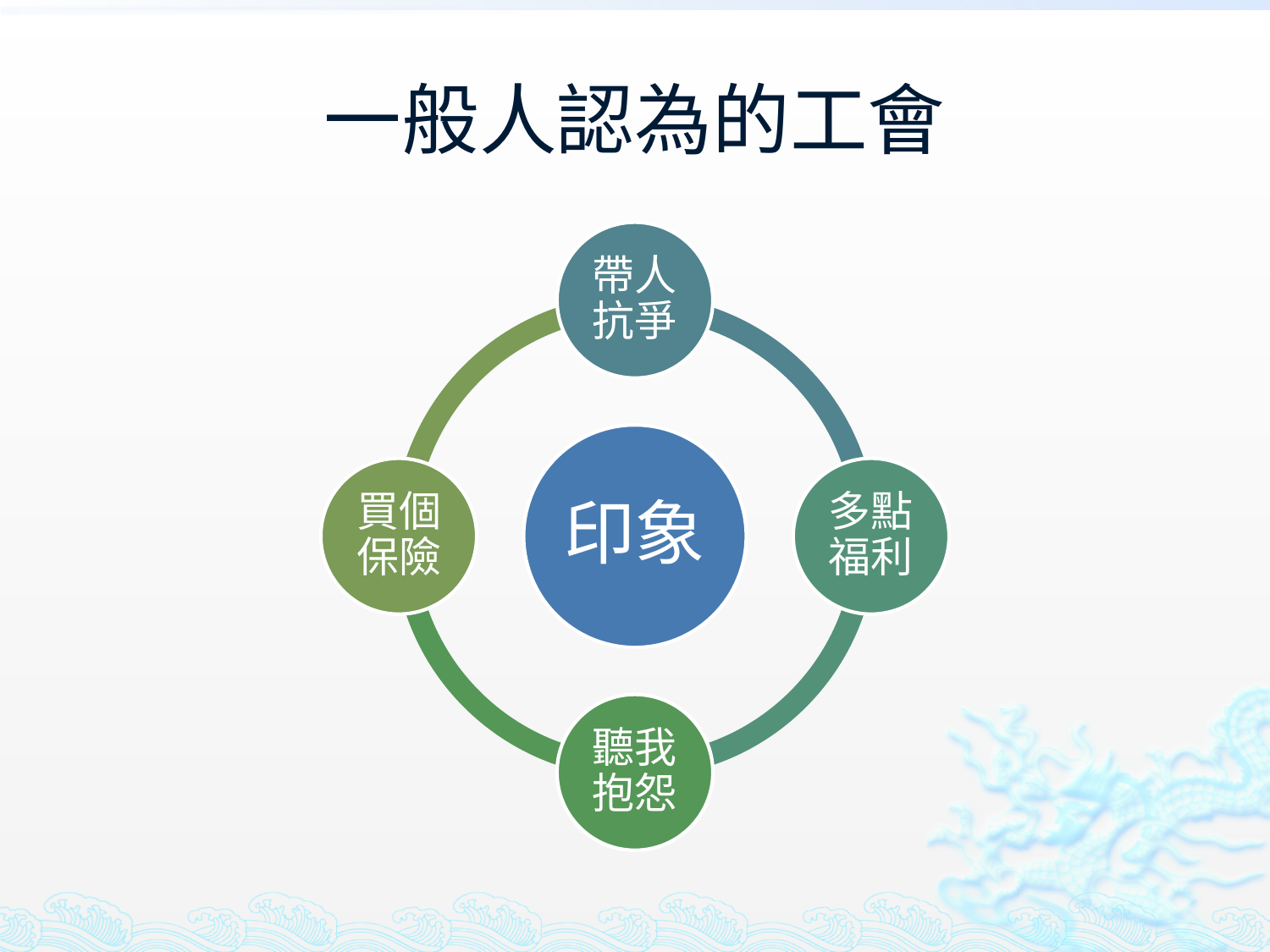

# 一般人認為的工會
印象
帶人抗爭
多點福利
聽我抱怨
買個保險